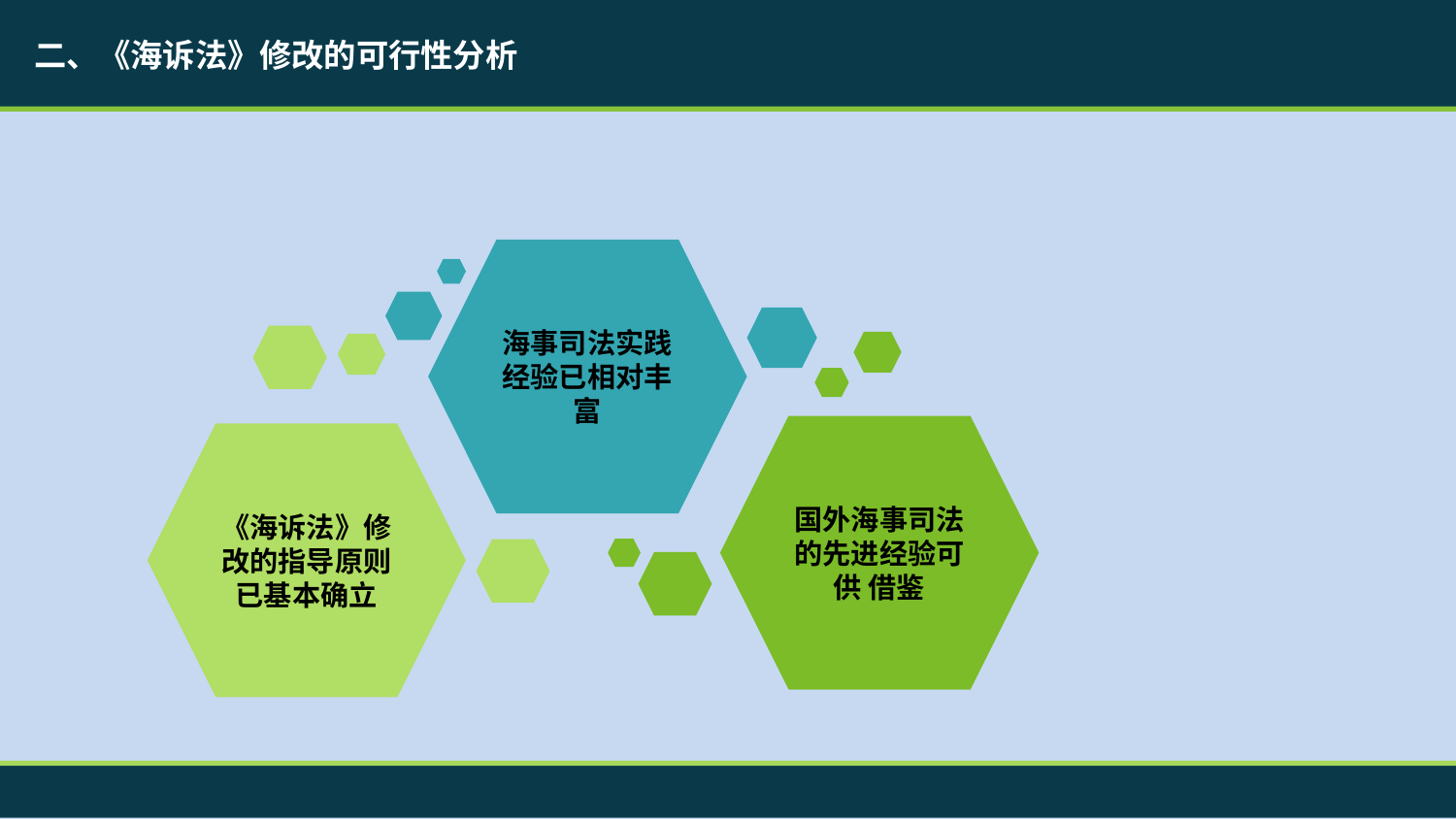

二、《海诉法》修改的可行性分析
海事司法实践经验已相对丰富

国外海事司法的先进经验可供 借鉴
《海诉法》修改的指导原则已基本确立